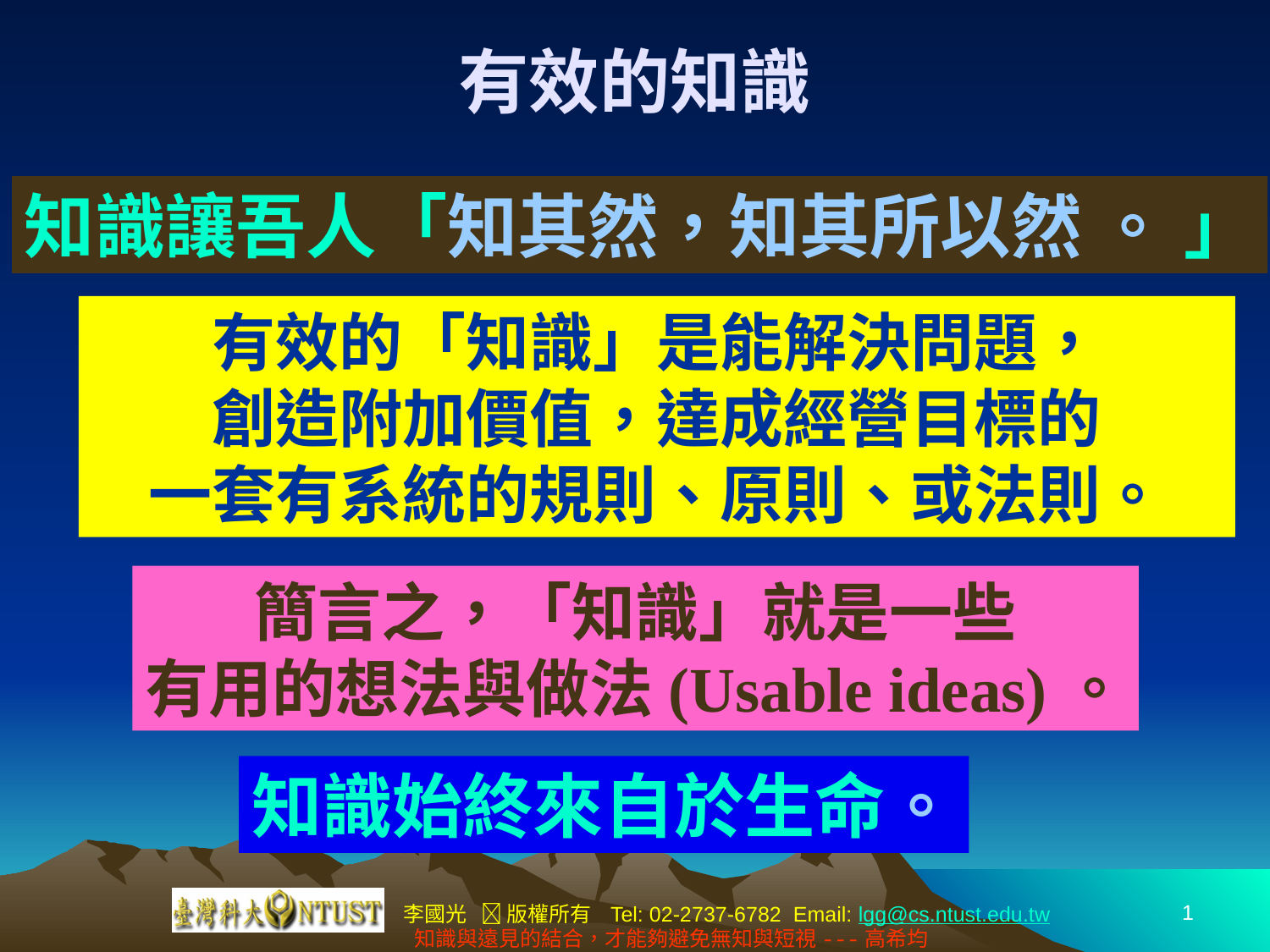

# 有效的知識
知識讓吾人「知其然，知其所以然 。 」
有效的「知識」是能解決問題，
創造附加價值，達成經營目標的
一套有系統的規則、原則、或法則。
簡言之，「知識」就是一些
有用的想法與做法(Usable ideas)。
知識始終來自於生命。
1